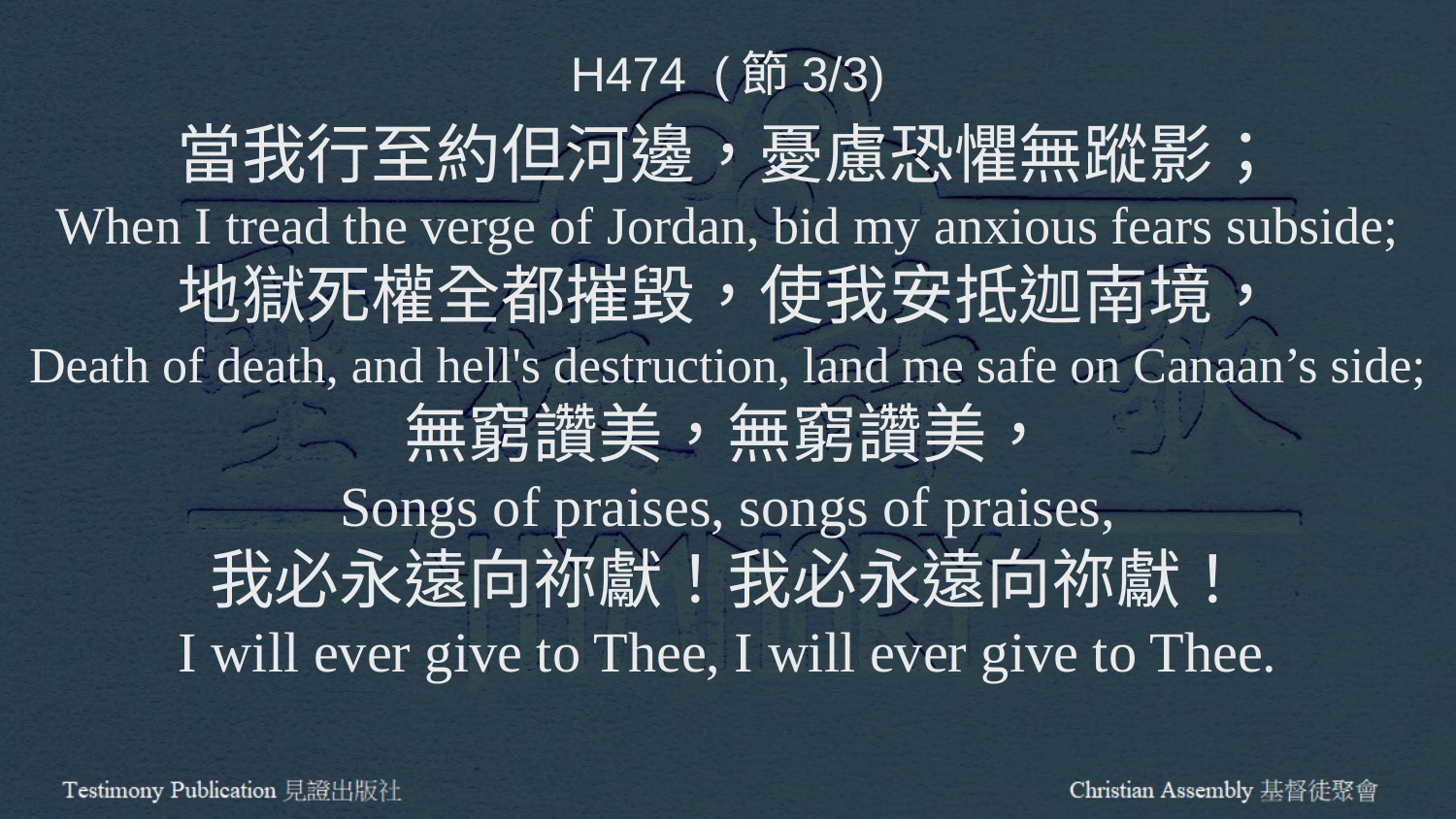

H474  (節3/3)
當我行至約但河邊，憂慮恐懼無蹤影；
When I tread the verge of Jordan, bid my anxious fears subside;
地獄死權全都摧毀，使我安抵迦南境，
Death of death, and hell's destruction, land me safe on Canaan’s side;
無窮讚美，無窮讚美，
Songs of praises, songs of praises,
我必永遠向祢獻！我必永遠向祢獻！
I will ever give to Thee, I will ever give to Thee.